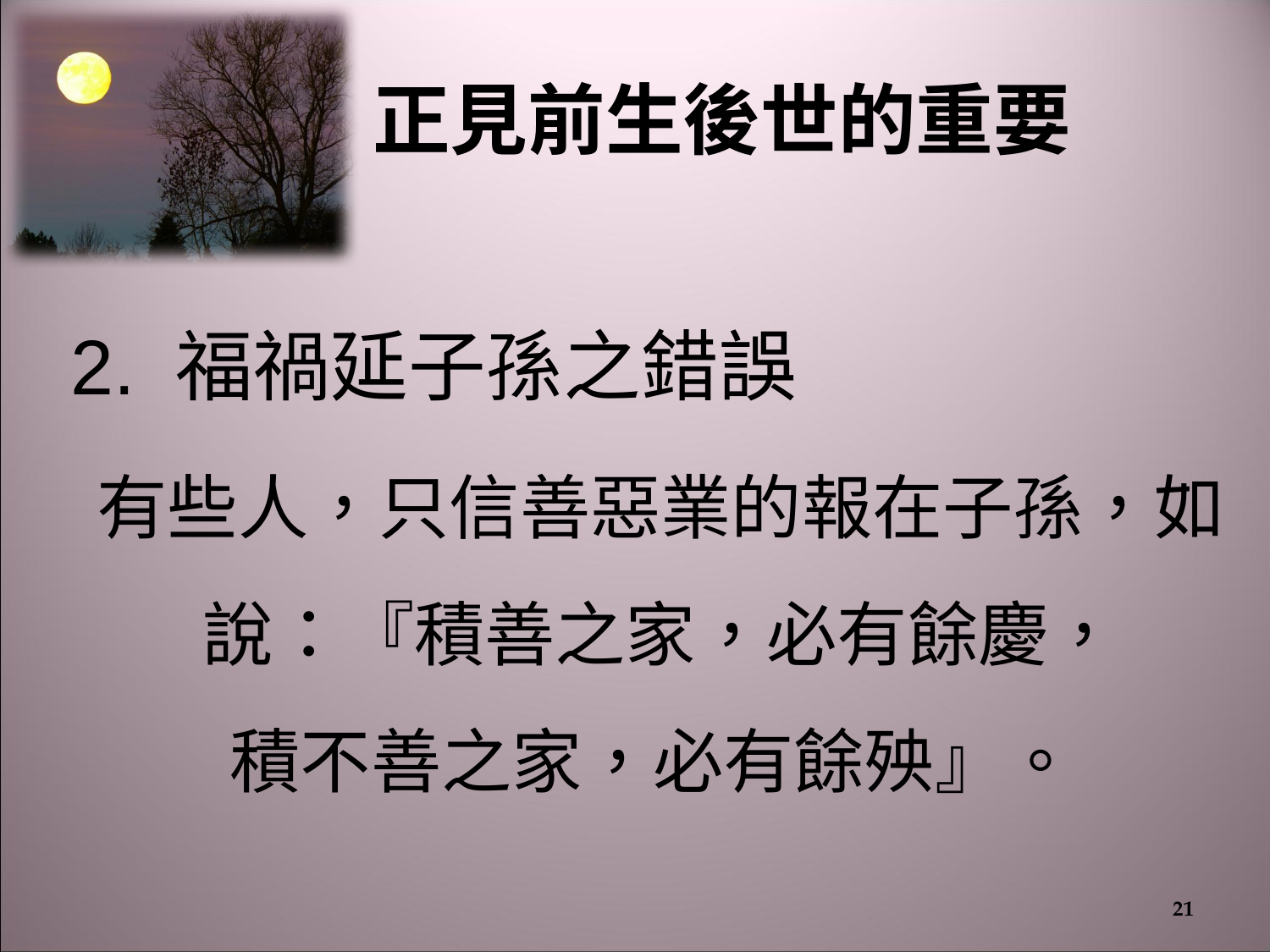

# 正見前生後世的重要
2. 福禍延子孫之錯誤
有些人，只信善惡業的報在子孫，如說：『積善之家，必有餘慶，
積不善之家，必有餘殃』。
21